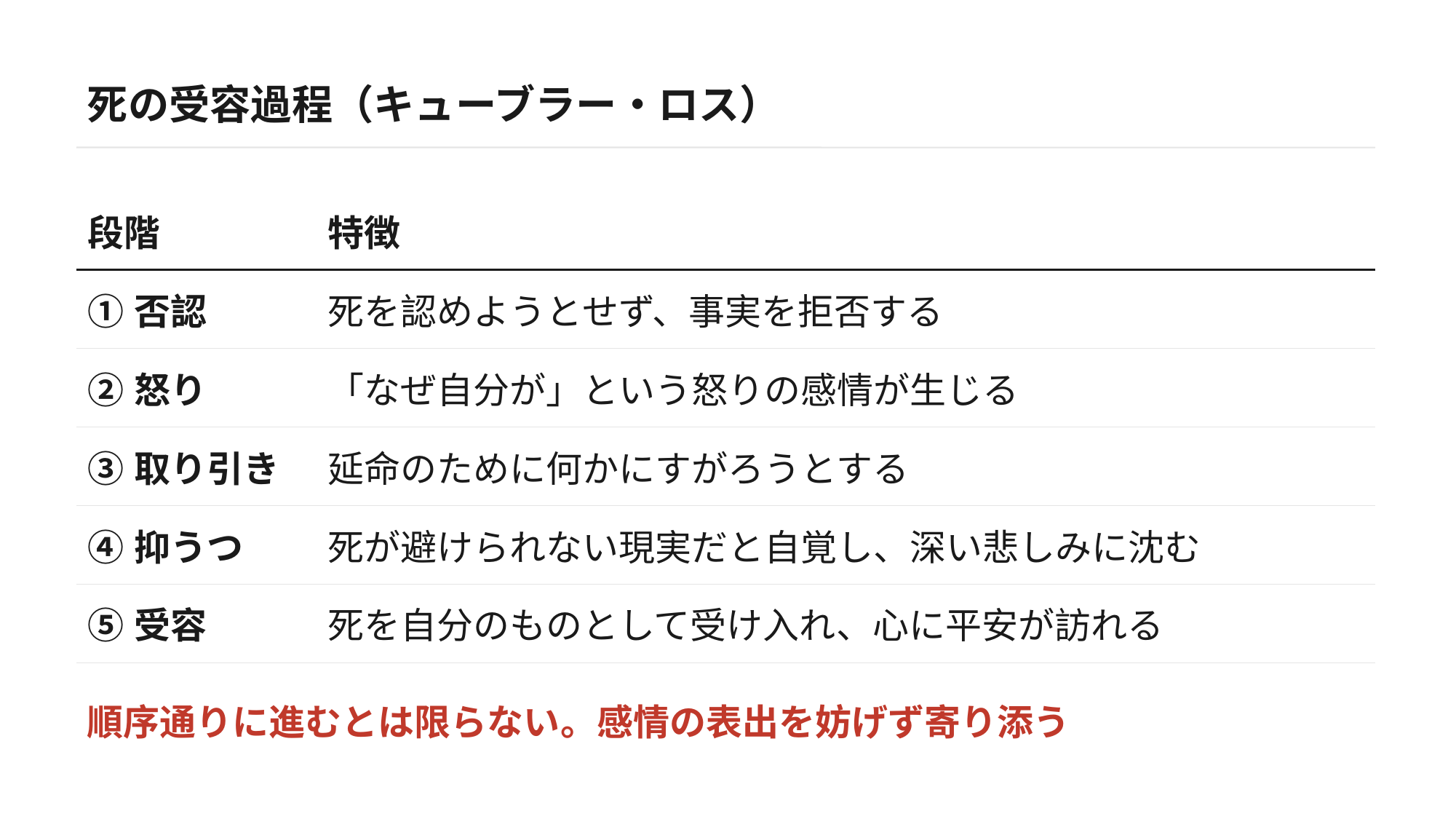

死の受容過程（キューブラー・ロス）

| 段階 | 特徴 |
| --- | --- |
| ①否認 | 死を認めようとせず、事実を拒否する |
| ②怒り | 「なぜ自分が」という怒りの感情が生じる |
| ③取り引き | 延命のために何かにすがろうとする |
| ④抑うつ | 死が避けられない現実だと自覚し、深い悲しみに沈む |
| ⑤受容 | 死を自分のものとして受け入れ、心に平安が訪れる |
順序通りに進むとは限らない。感情の表出を妨げず寄り添う